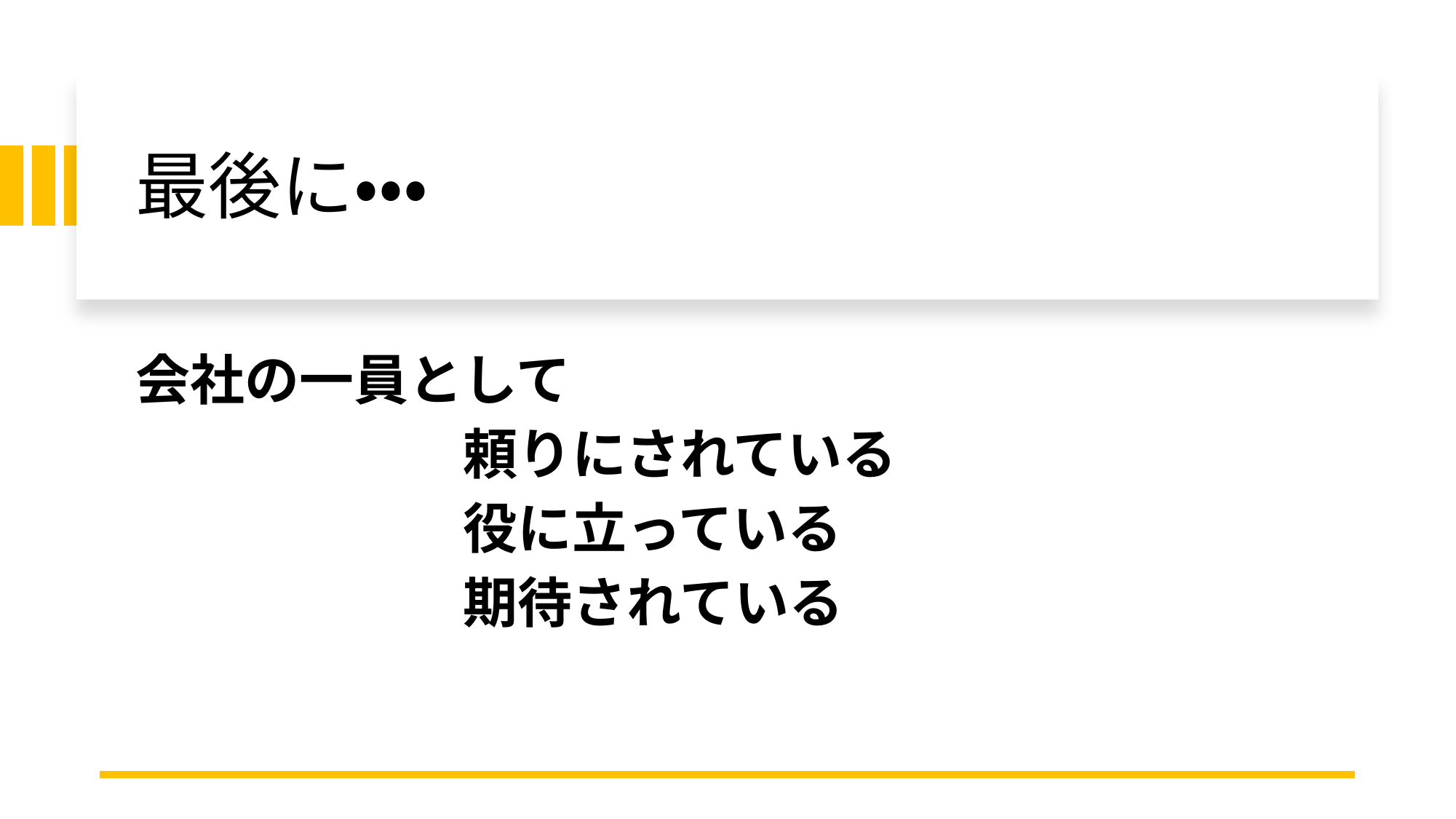

# 最後に・・・

会社の一員として
			頼りにされている
			役に立っている
			期待されている